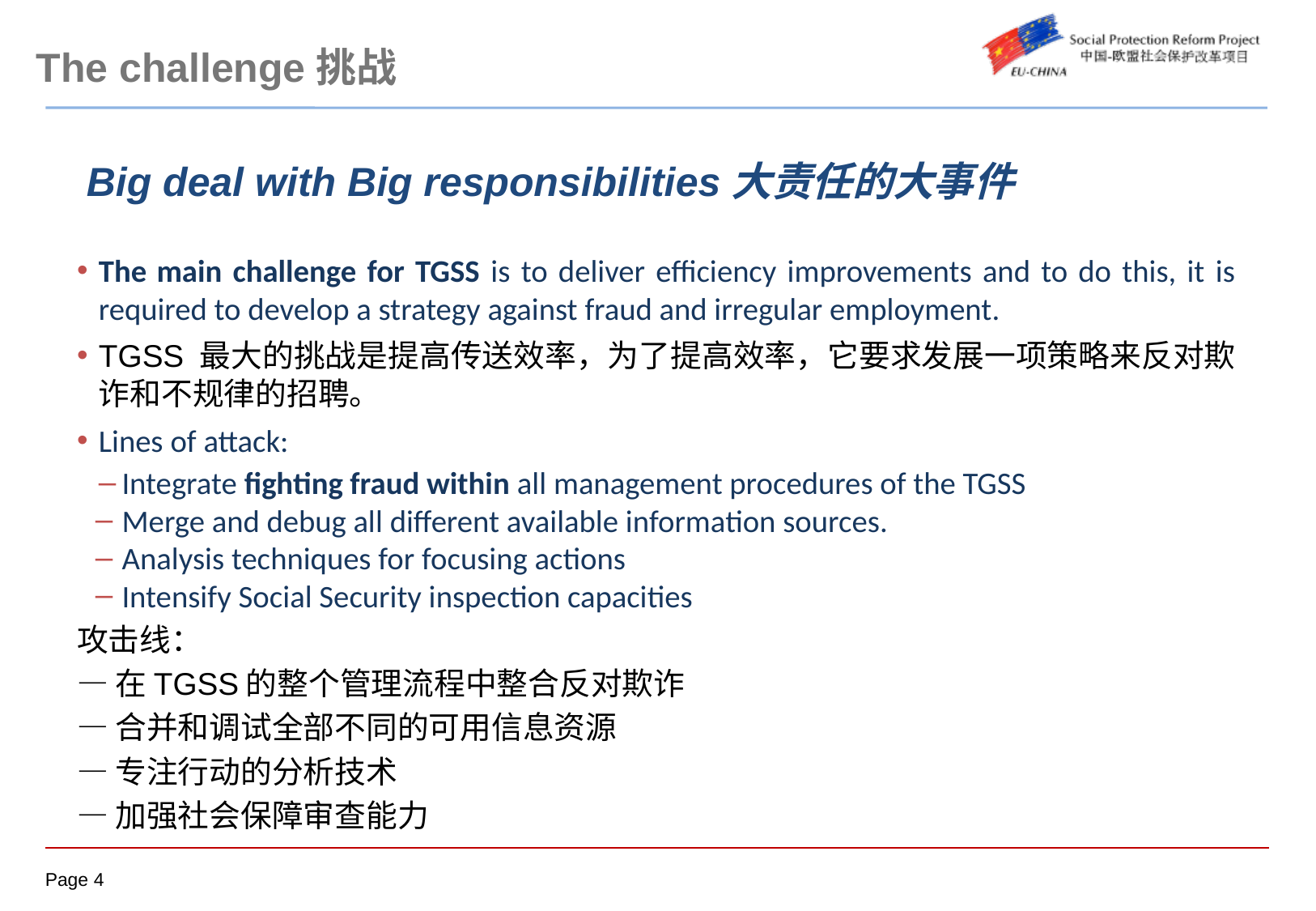

The challenge挑战
Big deal with Big responsibilities大责任的大事件
The main challenge for TGSS is to deliver efficiency improvements and to do this, it is required to develop a strategy against fraud and irregular employment.
TGSS 最大的挑战是提高传送效率，为了提高效率，它要求发展一项策略来反对欺诈和不规律的招聘。
Lines of attack:
Integrate fighting fraud within all management procedures of the TGSS
Merge and debug all different available information sources.
Analysis techniques for focusing actions
Intensify Social Security inspection capacities
攻击线：
—在TGSS的整个管理流程中整合反对欺诈
—合并和调试全部不同的可用信息资源
—专注行动的分析技术
—加强社会保障审查能力